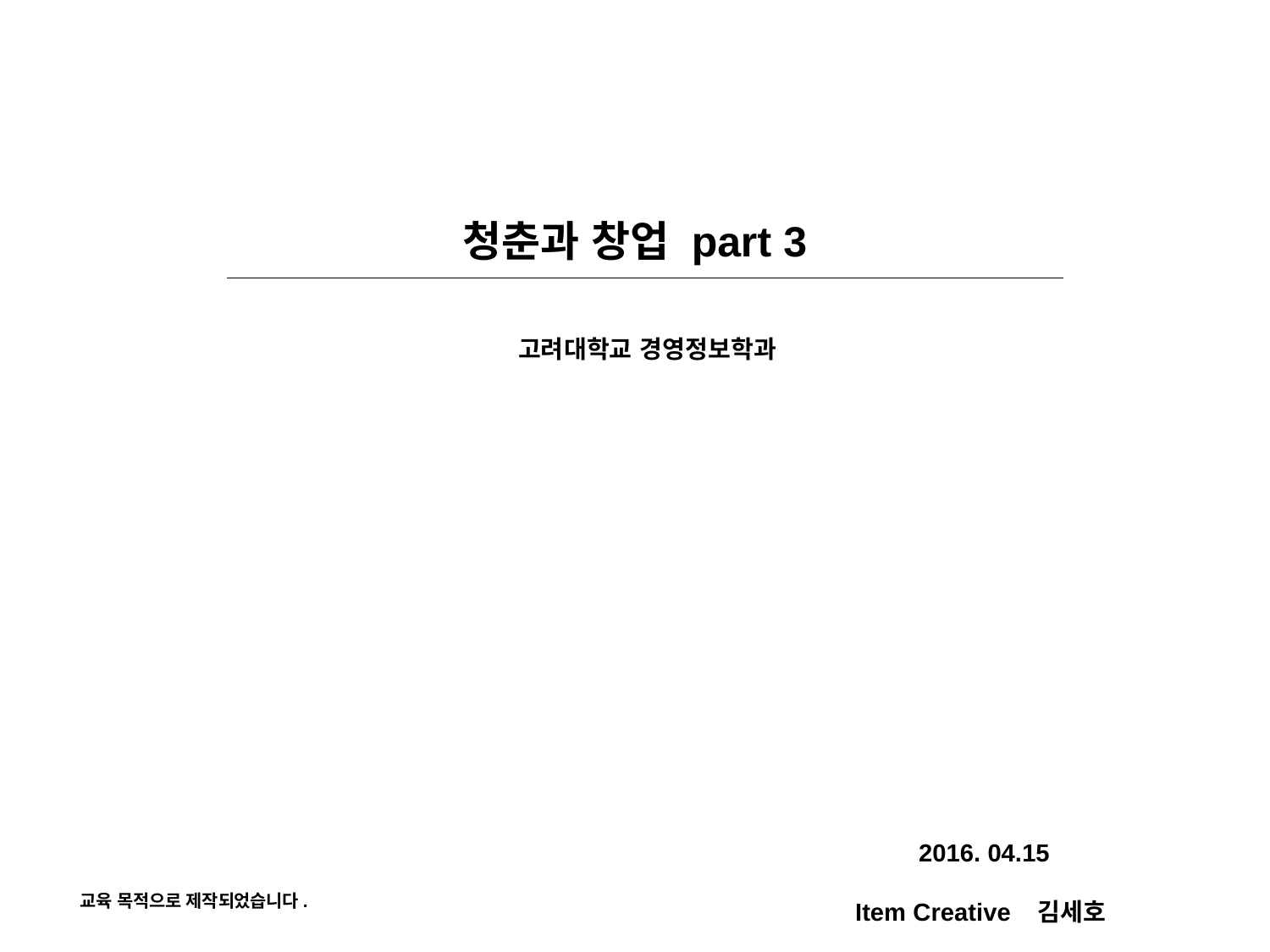

청춘과 창업 part 3
고려대학교 경영정보학과
2016. 04.15

Item Creative   김세호
교육 목적으로 제작되었습니다.